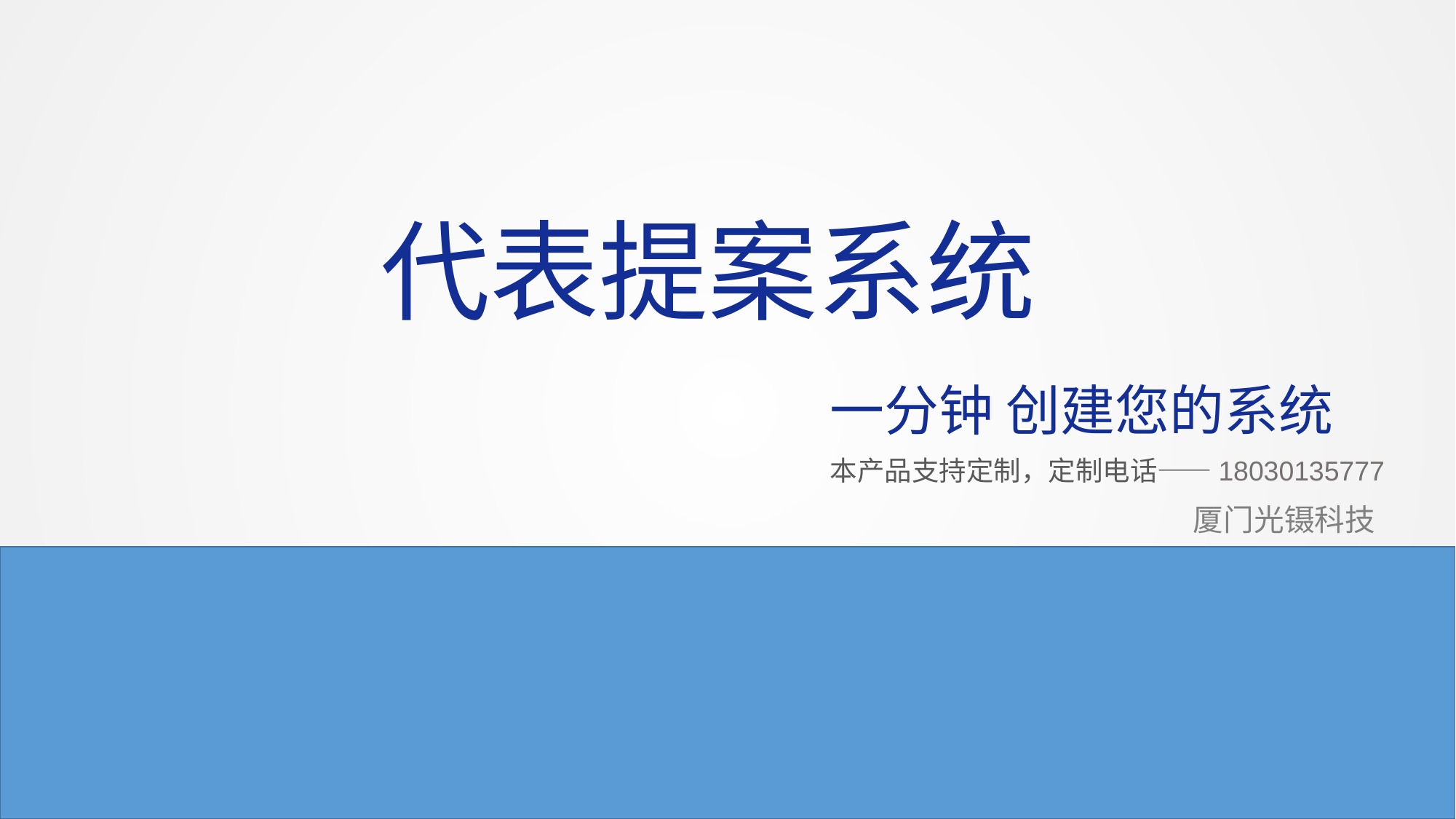

代表提案系统
一分钟 创建您的系统
本产品支持定制，定制电话——18030135777
厦门光镊科技